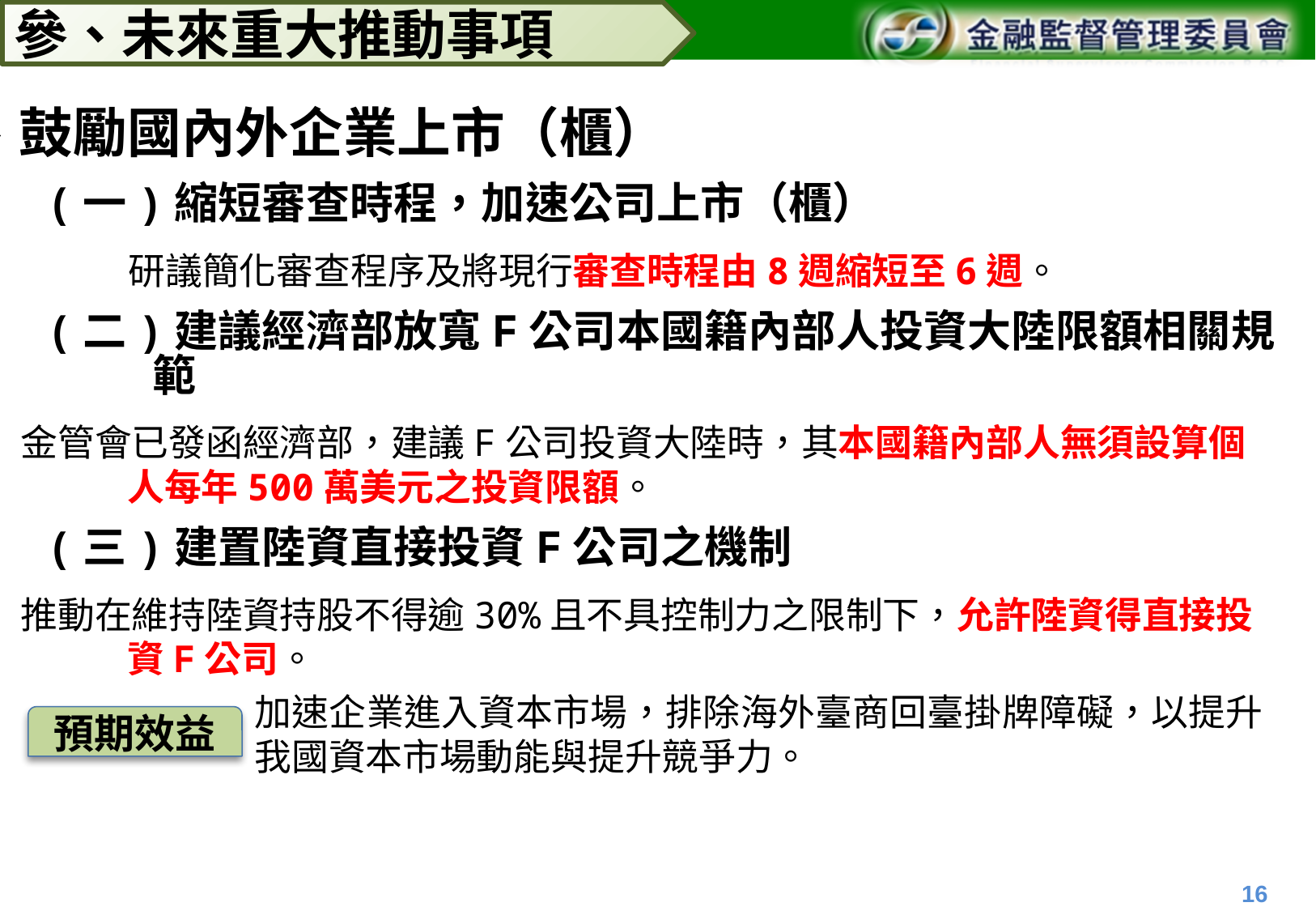

參、未來重大推動事項
二、鼓勵國內外企業上市（櫃）
(一)縮短審查時程，加速公司上市（櫃）
研議簡化審查程序及將現行審查時程由8週縮短至6週。
(二)建議經濟部放寬F公司本國籍內部人投資大陸限額相關規範
金管會已發函經濟部，建議F公司投資大陸時，其本國籍內部人無須設算個人每年500萬美元之投資限額。
(三)建置陸資直接投資F公司之機制
推動在維持陸資持股不得逾30%且不具控制力之限制下，允許陸資得直接投資F公司。

加速企業進入資本市場，排除海外臺商回臺掛牌障礙，以提升我國資本市場動能與提升競爭力。
預期效益